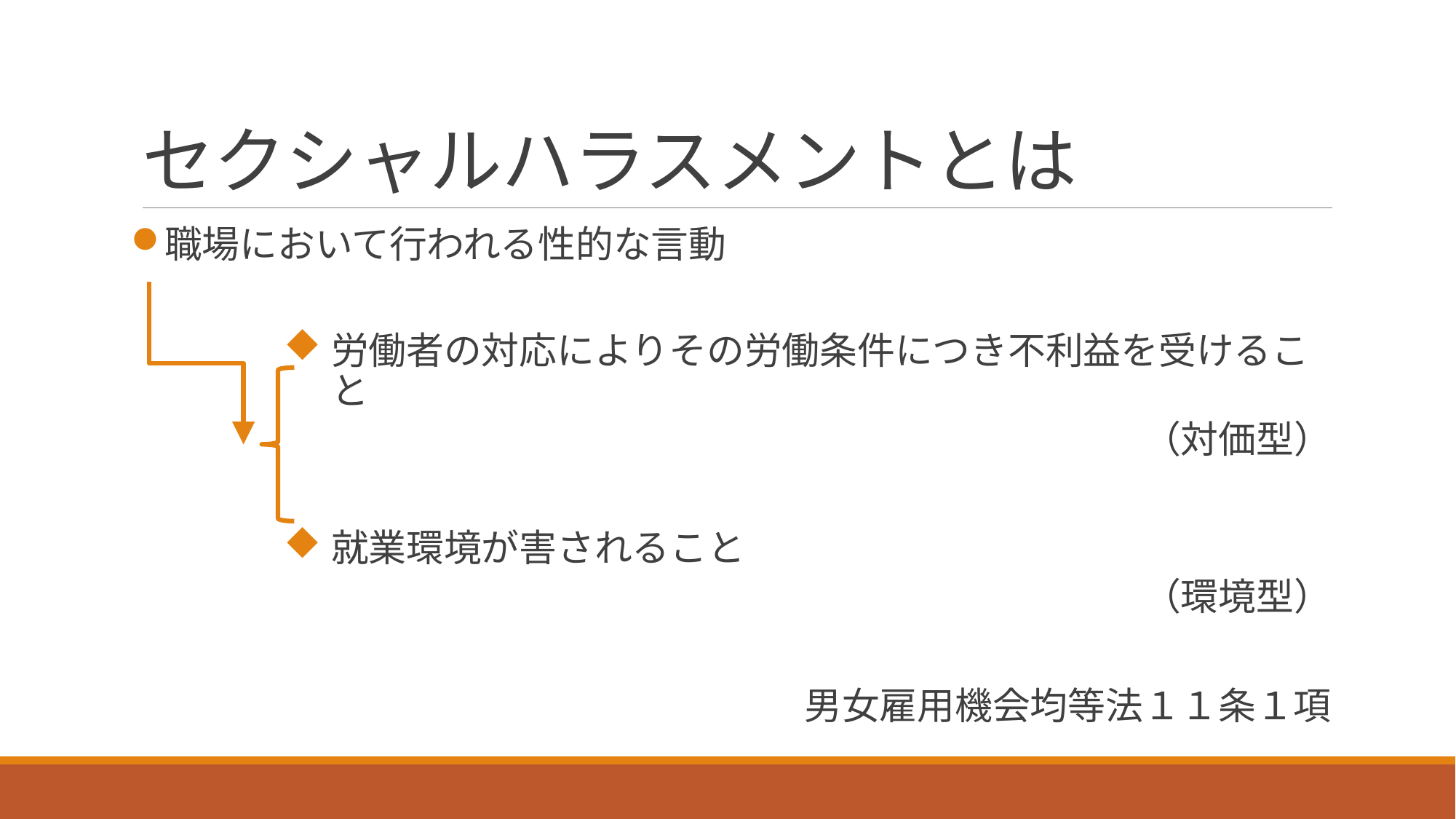

# セクシャルハラスメントとは
職場において行われる性的な言動

労働者の対応によりその労働条件につき不利益を受けること
（対価型）

就業環境が害されること
（環境型）

男女雇用機会均等法１１条１項